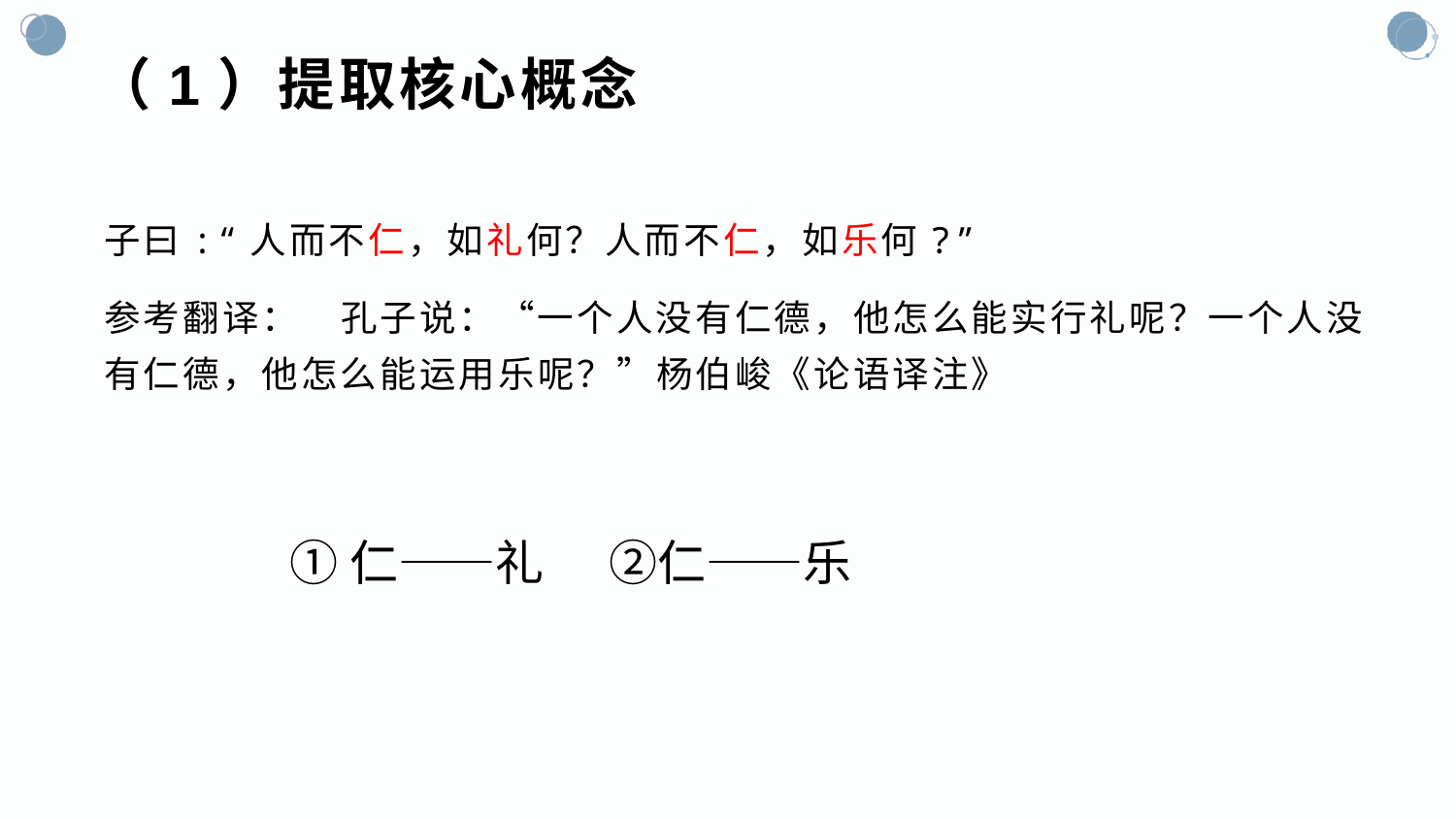

# （1）提取核心概念
子曰:“人而不仁，如礼何？人而不仁，如乐何?”
参考翻译：　孔子说：“一个人没有仁德，他怎么能实行礼呢？一个人没有仁德，他怎么能运用乐呢？”杨伯峻《论语译注》
①仁——礼      ②仁——乐